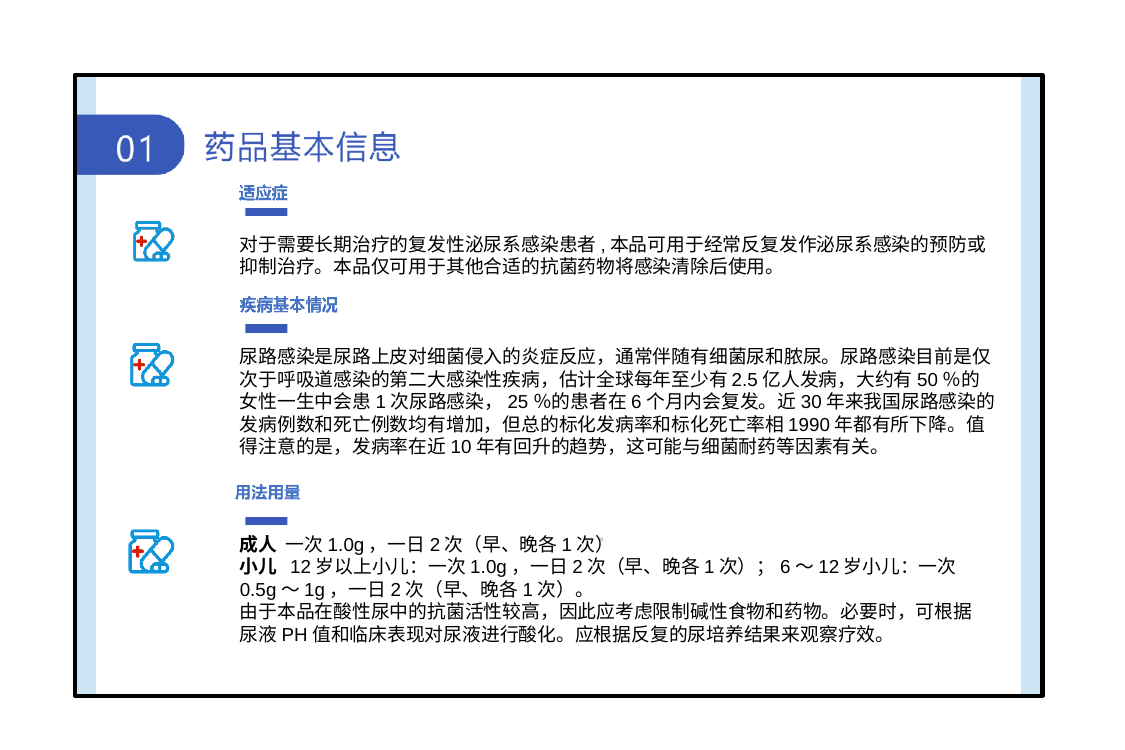

对于需要长期治疗的复发性泌尿系感染患者,本品可用于经常反复发作泌尿系感染的预防或抑制治疗。本品仅可用于其他合适的抗菌药物将感染清除后使用。
尿路感染是尿路上皮对细菌侵入的炎症反应，通常伴随有细菌尿和脓尿。尿路感染目前是仅次于呼吸道感染的第二大感染性疾病，估计全球每年至少有2.5亿人发病，大约有50％的女性一生中会患1次尿路感染，25％的患者在6个月内会复发。近30年来我国尿路感染的发病例数和死亡例数均有增加，但总的标化发病率和标化死亡率相1990年都有所下降。值得注意的是，发病率在近10年有回升的趋势，这可能与细菌耐药等因素有关。
成人  一次1.0g，一日2次（早、晚各1次）
小儿  12岁以上小儿：一次1.0g，一日2次（早、晚各1次）；6～12岁小儿：一次0.5g～1g，一日2次（早、晚各1次）。
由于本品在酸性尿中的抗菌活性较高，因此应考虑限制碱性食物和药物。必要时，可根据尿液PH值和临床表现对尿液进行酸化。应根据反复的尿培养结果来观察疗效。